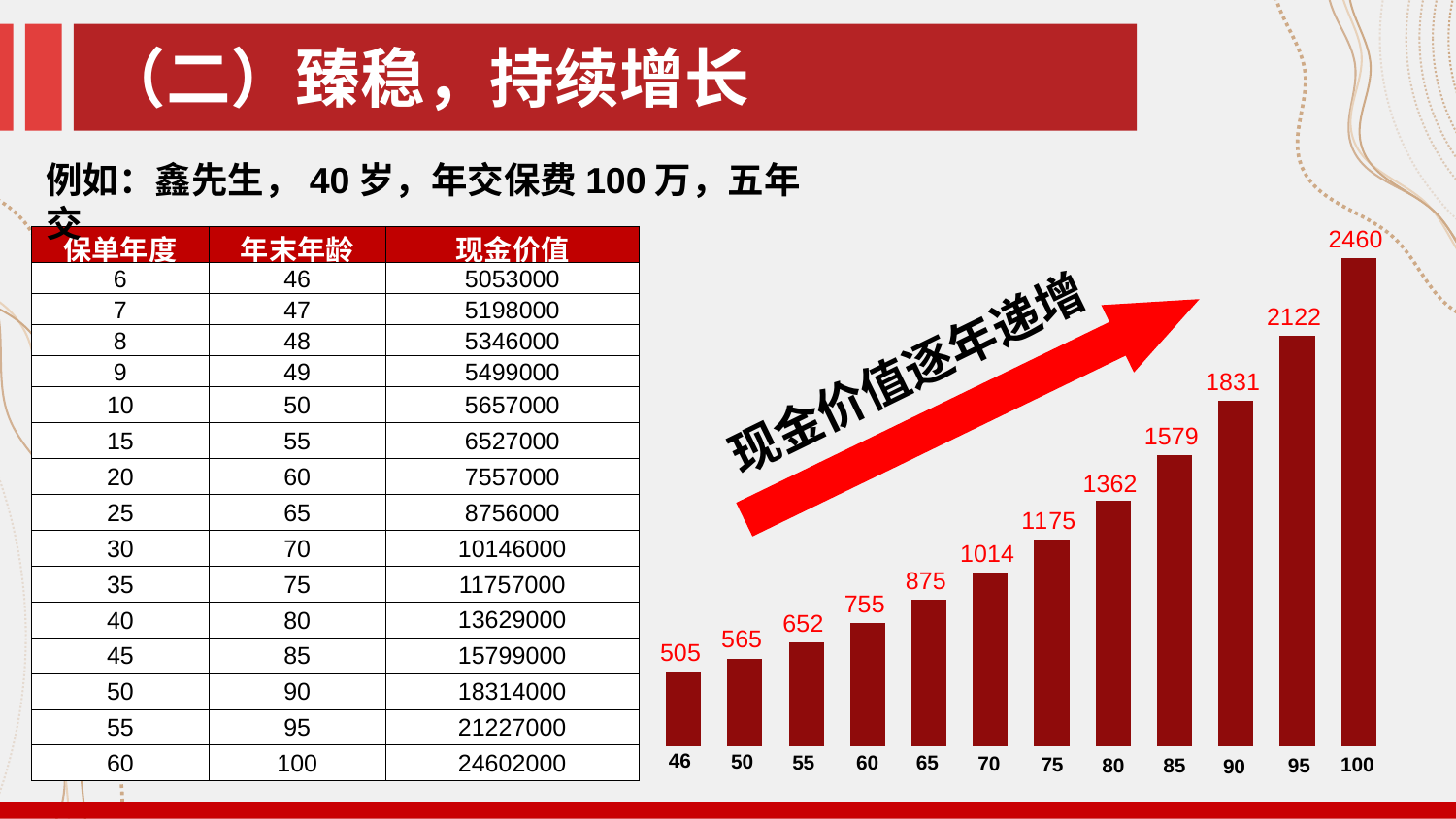

（二）臻稳，持续增长
例如：鑫先生，40岁，年交保费100万，五年交
| 保单年度 | 年末年龄 | 现金价值 |
| --- | --- | --- |
| 6 | 46 | 5053000 |
| 7 | 47 | 5198000 |
| 8 | 48 | 5346000 |
| 9 | 49 | 5499000 |
| 10 | 50 | 5657000 |
| 15 | 55 | 6527000 |
| 20 | 60 | 7557000 |
| 25 | 65 | 8756000 |
| 30 | 70 | 10146000 |
| 35 | 75 | 11757000 |
| 40 | 80 | 13629000 |
| 45 | 85 | 15799000 |
| 50 | 90 | 18314000 |
| 55 | 95 | 21227000 |
| 60 | 100 | 24602000 |

### Chart

| Category | 现金账户 |
|---|---|
| 45 | 503.3 |
| 50 | 594.4 |
| 55 | 704.1 |
| 60 | 835.8 |
| 65 | 992.2 |
| 70 | 1177.9 |
| 75 | 1398.5 |
| 80 | 1660.9 |
| 85 | 1972.5 |
| 90 | 2342.4 |
| 95 | 2781.4 |
| 100 | 3302.4 |
现金价值逐年递增

46
50
65
60
55
70
75
100
80
85
95
90